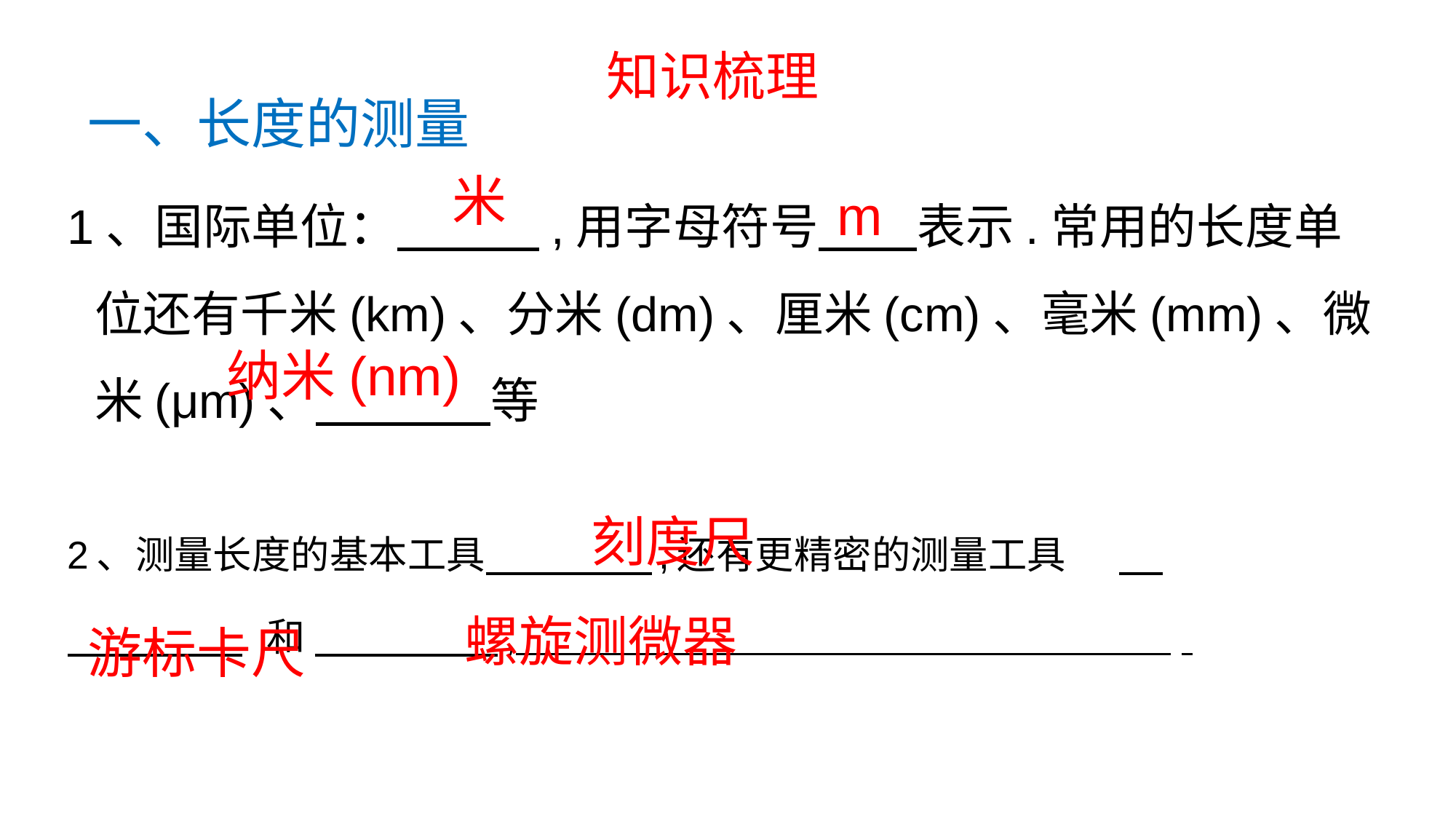

知识梳理
一、长度的测量
1、国际单位：             ,用字母符号         表示.常用的长度单位还有千米(km)、分米(dm)、厘米(cm)、毫米(mm)、微米(μm)、                等

米
m
纳米(nm)
2、测量长度的基本工具                   ,还有更精密的测量工具
                      和                      ,
刻度尺
螺旋测微器
游标卡尺